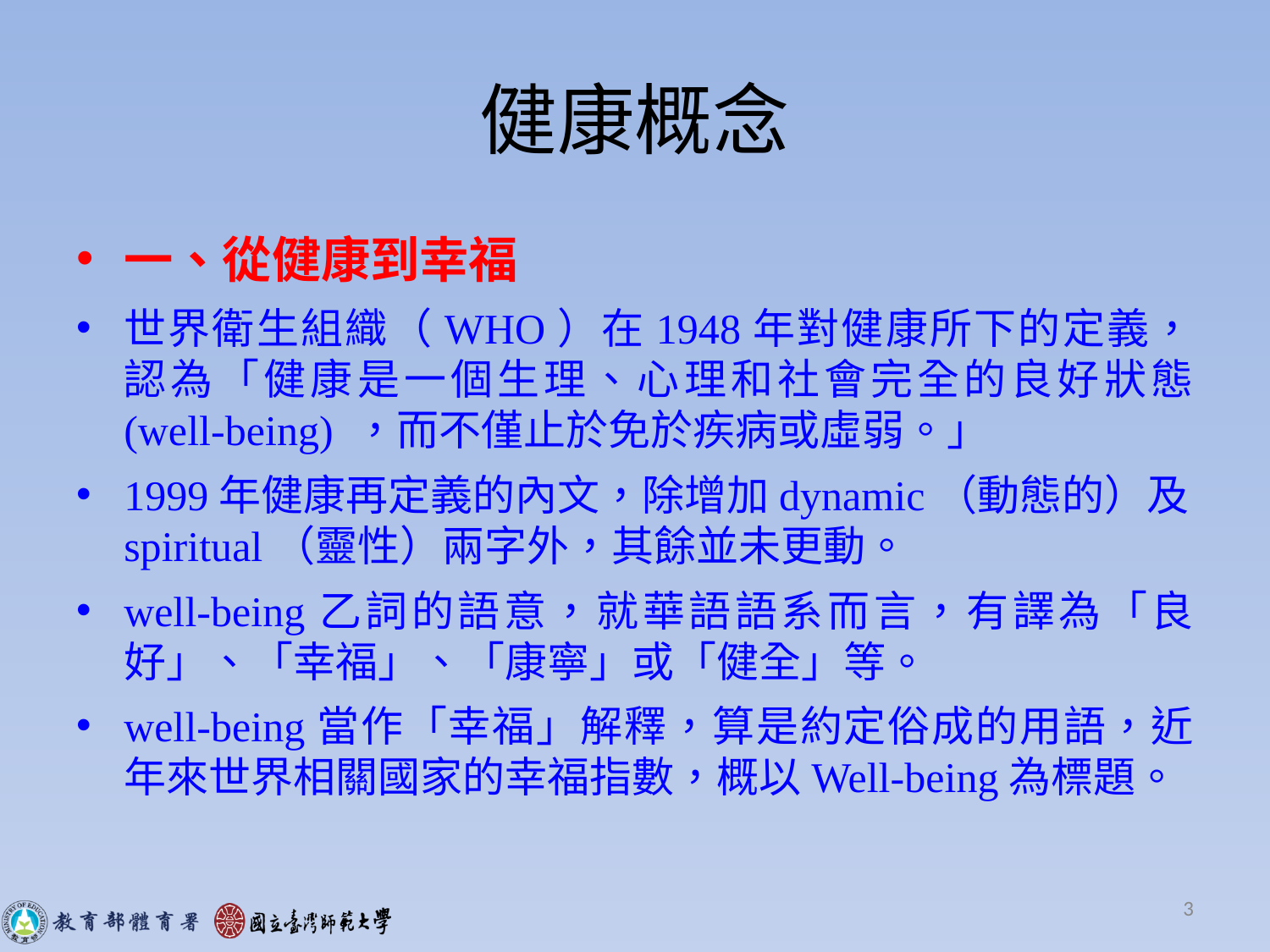

# 健康概念
一、從健康到幸福
世界衛生組織（WHO）在1948年對健康所下的定義，認為「健康是一個生理、心理和社會完全的良好狀態 (well-being) ，而不僅止於免於疾病或虛弱。」
1999年健康再定義的內文，除增加dynamic（動態的）及spiritual（靈性）兩字外，其餘並未更動。
well-being乙詞的語意，就華語語系而言，有譯為「良好」、「幸福」、「康寧」或「健全」等。
well-being當作「幸福」解釋，算是約定俗成的用語，近年來世界相關國家的幸福指數，概以Well-being為標題。
3